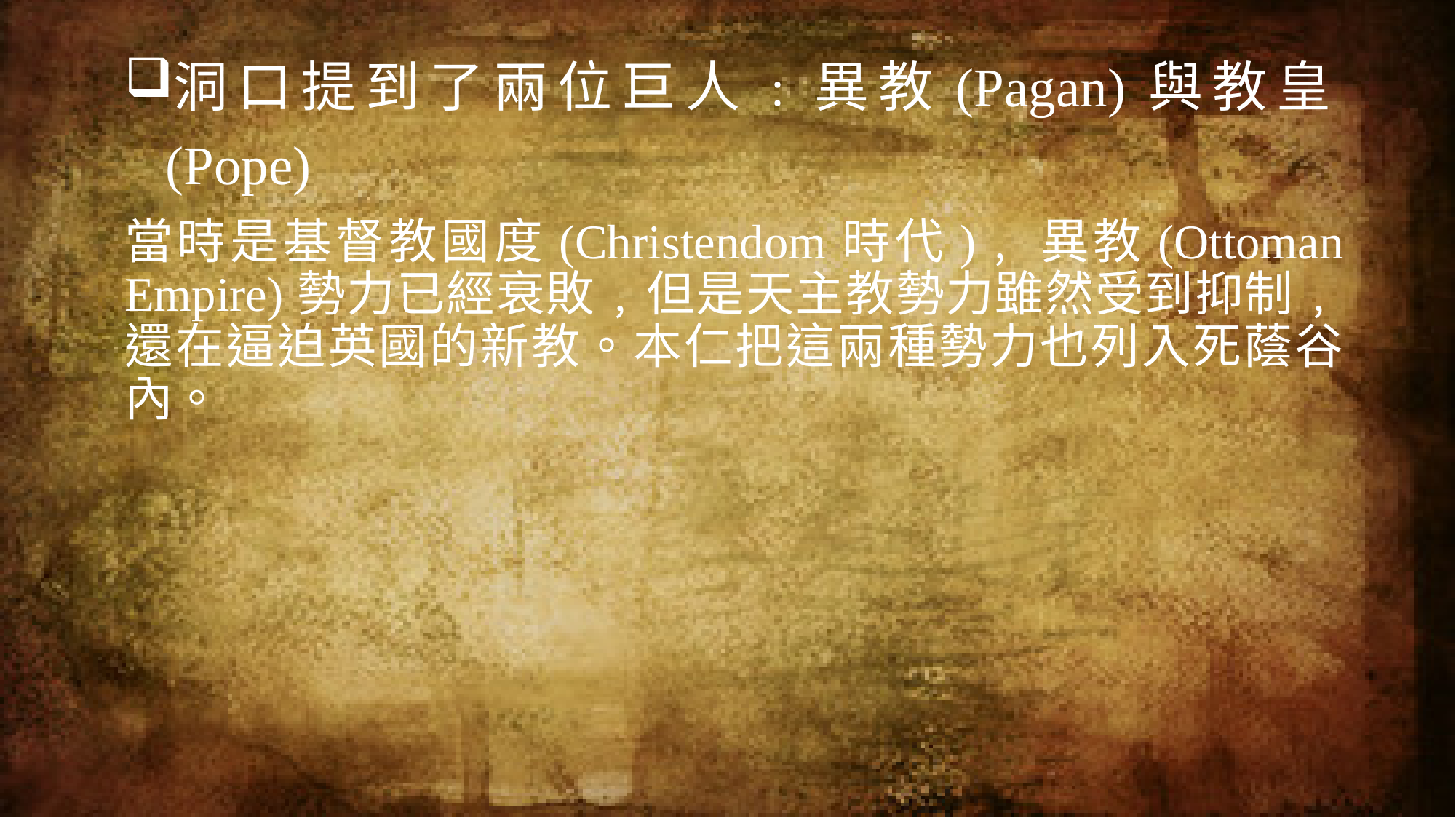

洞口提到了兩位巨人﹕異教(Pagan)與教皇(Pope)
當時是基督教國度(Christendom時代)﹐異教(Ottoman Empire)勢力已經衰敗﹐但是天主教勢力雖然受到抑制﹐還在逼迫英國的新教。本仁把這兩種勢力也列入死蔭谷內。